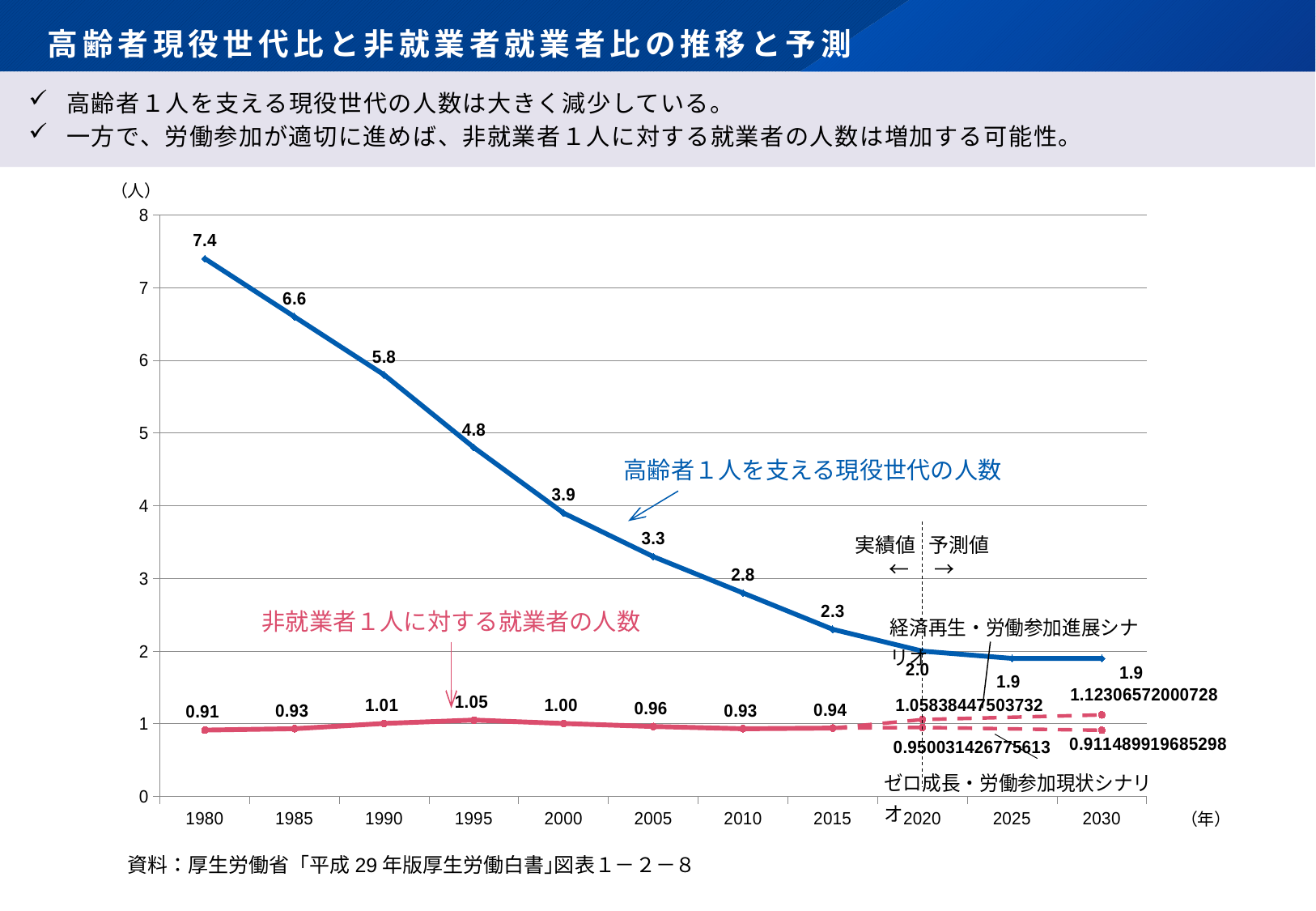

# 高齢者現役世代比と非就業者就業者比の推移と予測
高齢者１人を支える現役世代の人数は大きく減少している。
一方で、労働参加が適切に進めば、非就業者１人に対する就業者の人数は増加する可能性。
（人）

### Chart

| Category | 現役世代(15-64歳人口)/高齢者(65歳以上人口) | 就業者/非就業者 |  |  |
|---|---|---|---|---|
| 1980 | 7.4 | 0.9137016380246255 | None | None |
| 1985 | 6.6 | 0.9330983384989786 | None | None |
| 1990 | 5.8 | 1.0054568270002842 | None | None |
| 1995 | 4.8 | 1.0519176837141115 | None | None |
| 2000 | 3.9 | 1.0045960250622565 | None | None |
| 2005 | 3.3 | 0.963450309851658 | None | None |
| 2010 | 2.8 | 0.9326674100586237 | None | None |
| 2015 | 2.3 | 0.941495351282657 | 0.941495351282657 | 0.941495351282657 |
| 2020 | 2.0 | None | 1.0583844750373197 | 0.9500314267756128 |
| 2025 | 1.9 | None | None | None |
| 2030 | 1.9 | None | 1.123065720007282 | 0.9114899196852975 |
高齢者１人を支える現役世代の人数
実績値   予測値
←　→
非就業者１人に対する就業者の人数
（年）
資料：厚生労働省「平成29年版厚生労働白書｣図表１－２－８